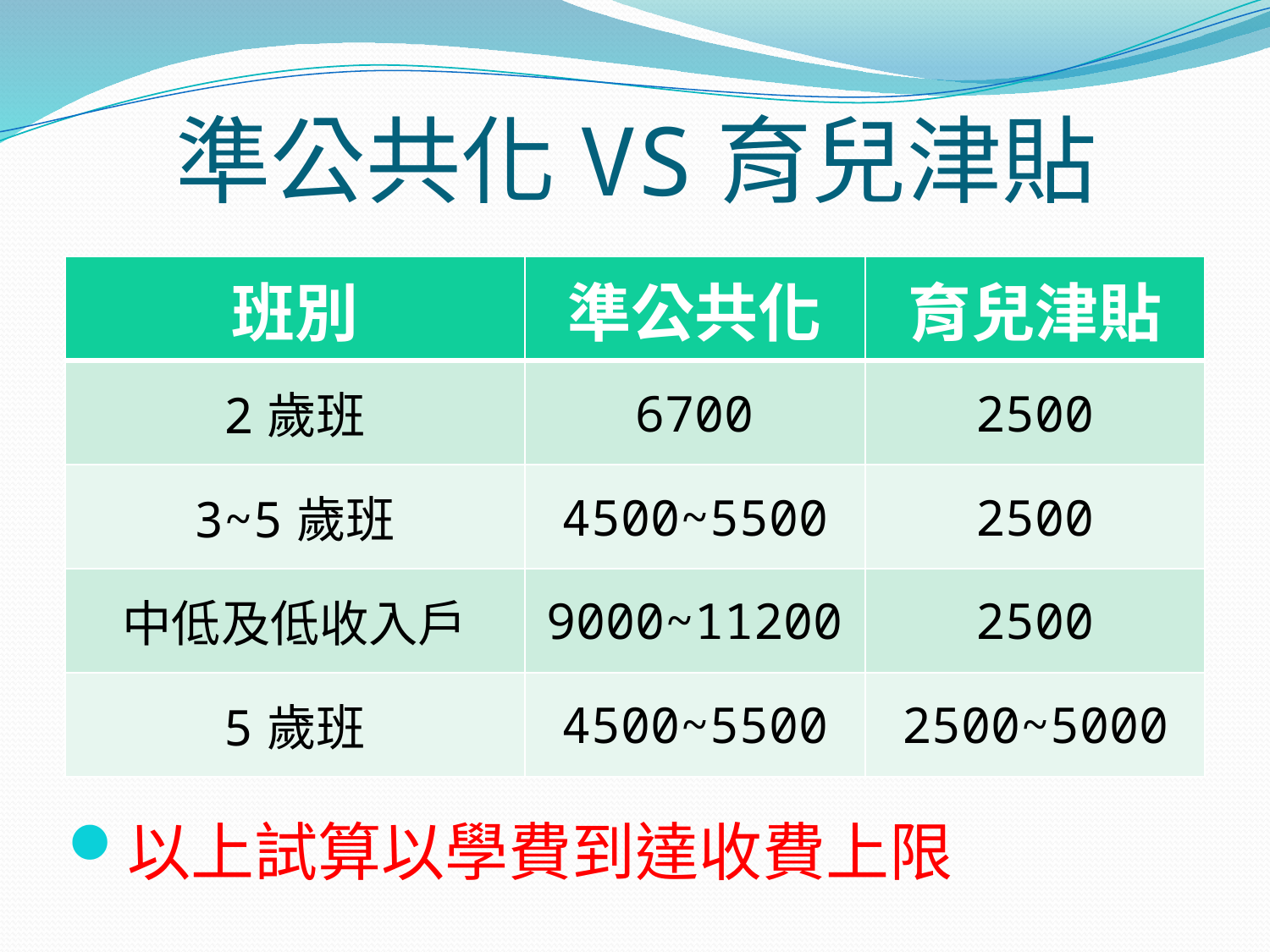

# 準公共化VS育兒津貼
| 班別 | 準公共化 | 育兒津貼 |
| --- | --- | --- |
| 2歲班 | 6700 | 2500 |
| 3~5歲班 | 4500~5500 | 2500 |
| 中低及低收入戶 | 9000~11200 | 2500 |
| 5歲班 | 4500~5500 | 2500~5000 |

以上試算以學費到達收費上限